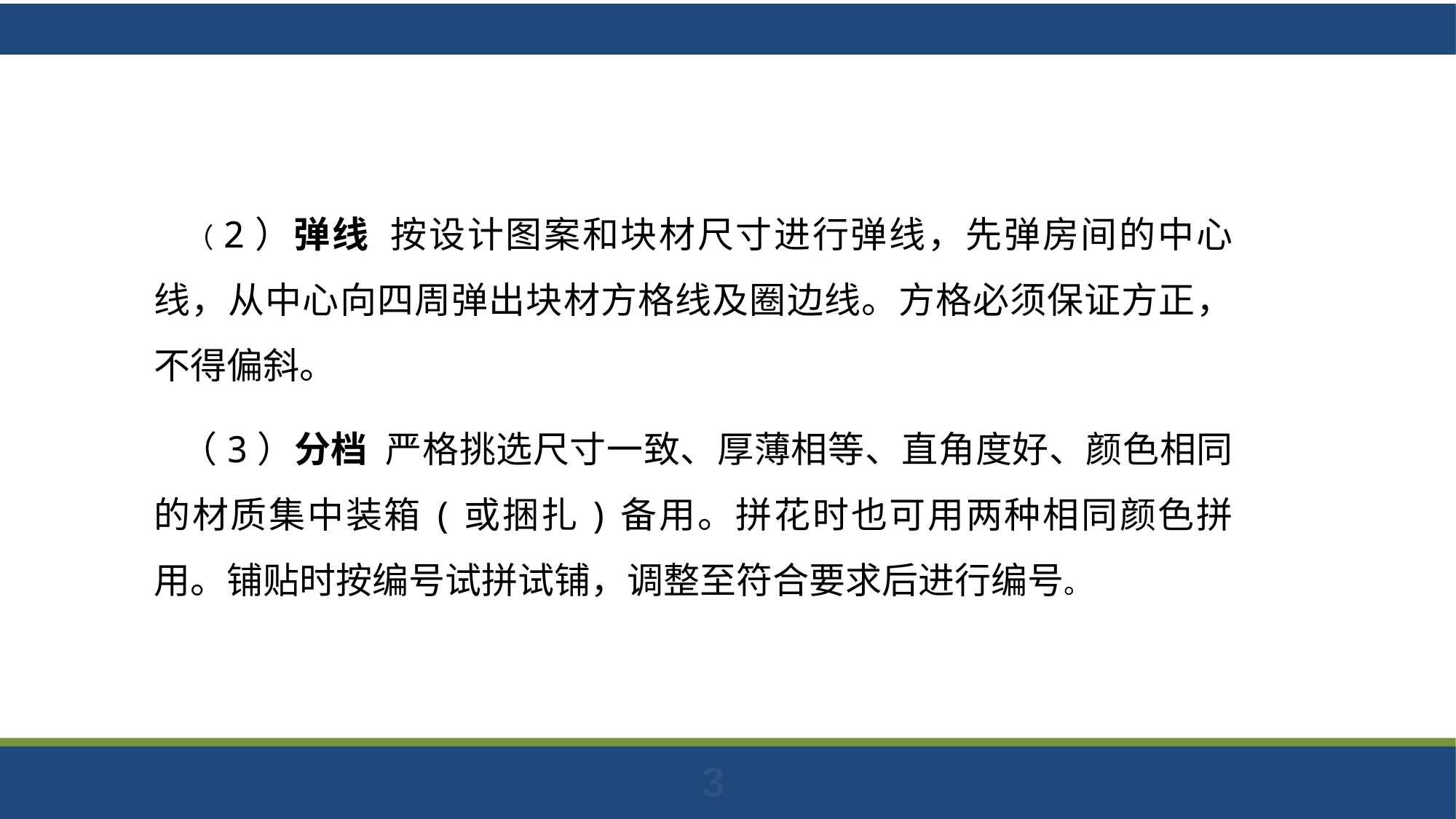

（2）弹线  按设计图案和块材尺寸进行弹线，先弹房间的中心线，从中心向四周弹出块材方格线及圈边线。方格必须保证方正，不得偏斜。
  （3）分档  严格挑选尺寸一致、厚薄相等、直角度好、颜色相同的材质集中装箱(或捆扎)备用。拼花时也可用两种相同颜色拼用。铺贴时按编号试拼试铺，调整至符合要求后进行编号。

3